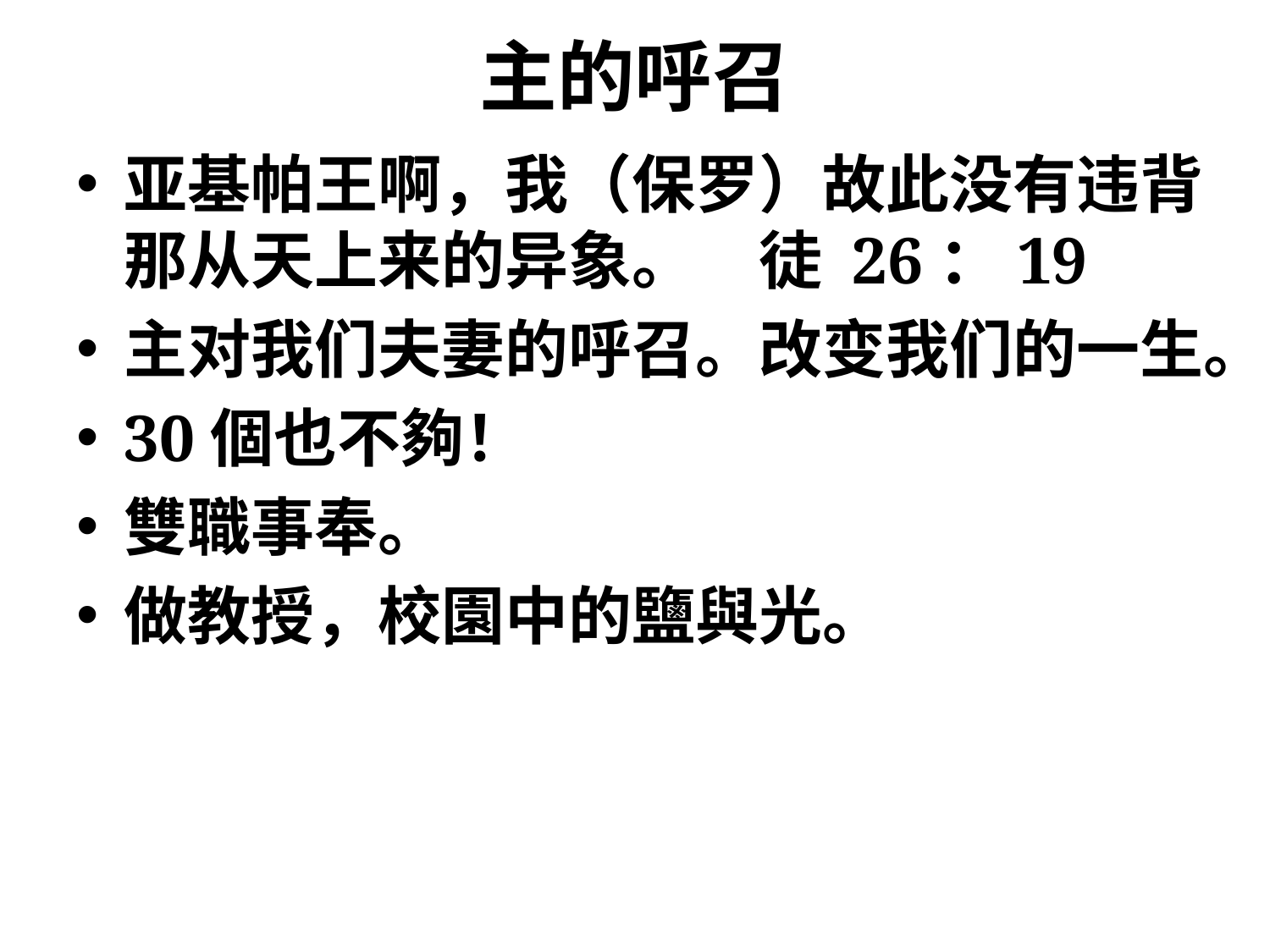

# 主的呼召
亚基帕王啊，我（保罗）故此没有违背那从天上来的异象。	徒 26：19
主对我们夫妻的呼召。改变我们的一生。
30個也不夠！
雙職事奉。
做教授，校園中的鹽與光。